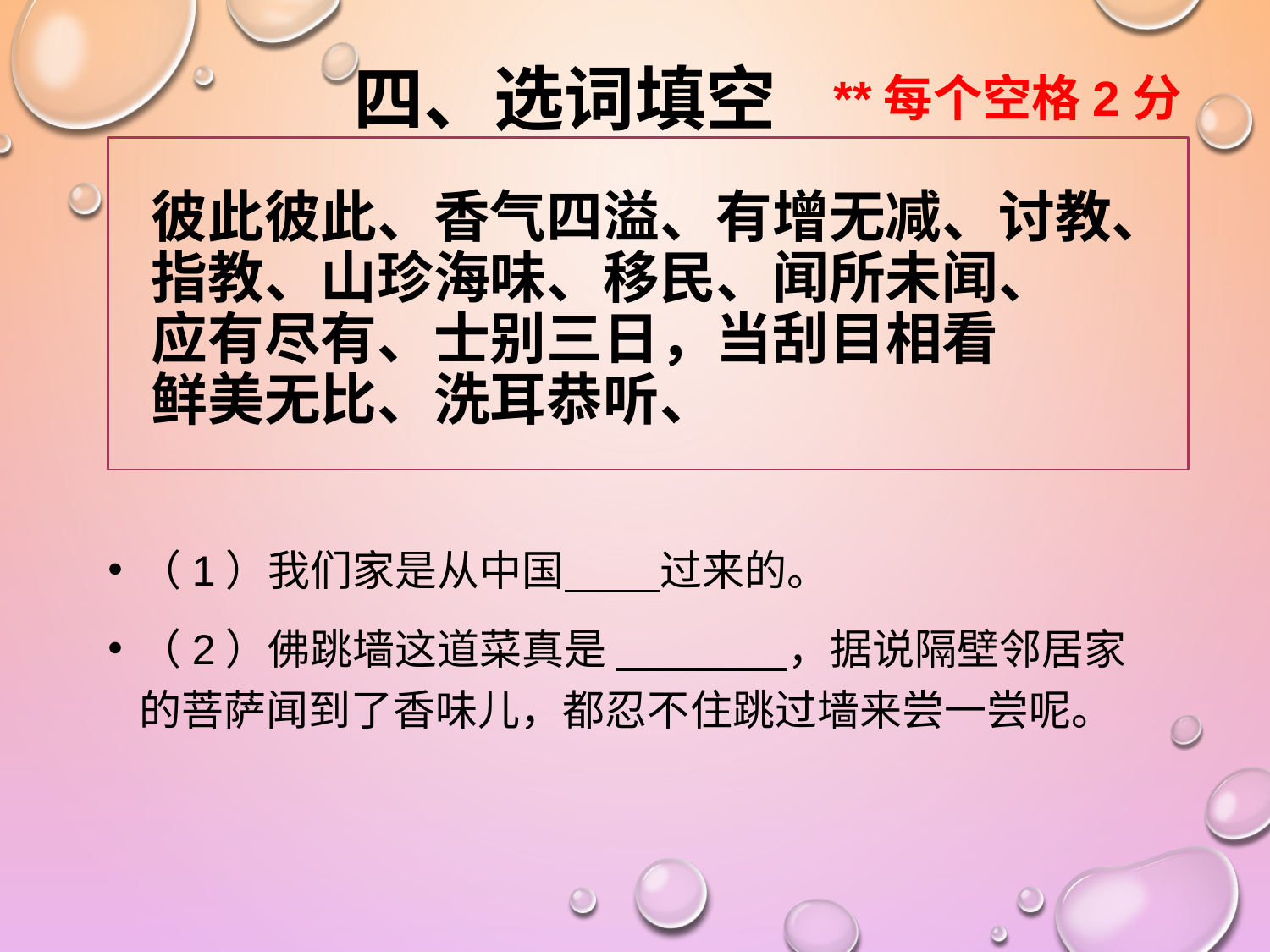

四、选词填空
**每个空格2分
# 彼此彼此、香气四溢、有增无减、讨教、指教、山珍海味、移民、闻所未闻、 应有尽有、士别三日，当刮目相看 鲜美无比、洗耳恭听、

（1）我们家是从中国          过来的。
（2）佛跳墙这道菜真是                   ，据说隔壁邻居家的菩萨闻到了香味儿，都忍不住跳过墙来尝一尝呢。